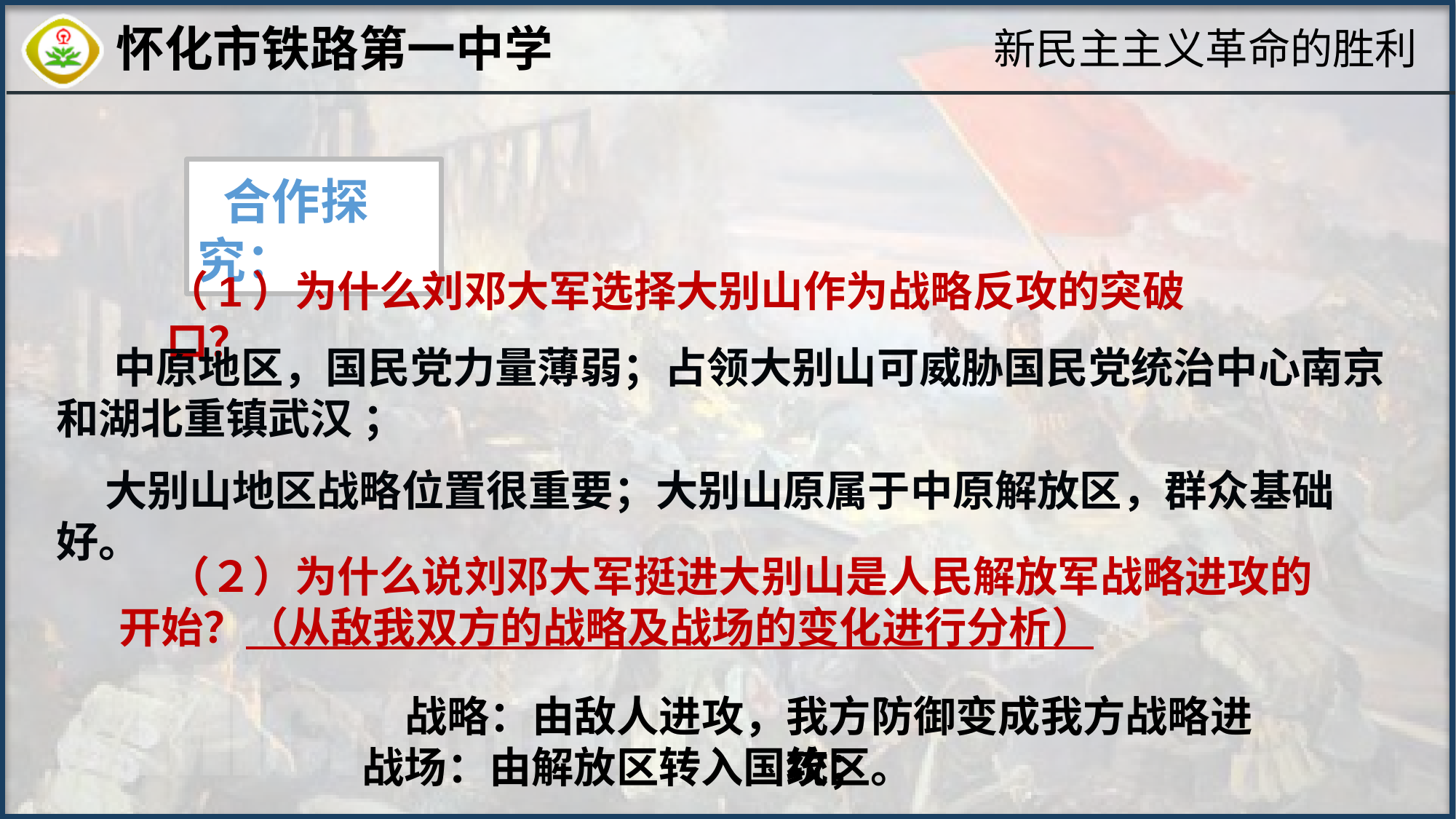

新民主主义革命的胜利
 合作探究：
（1）为什么刘邓大军选择大别山作为战略反攻的突破口？
     中原地区，国民党力量薄弱；占领大别山可威胁国民党统治中心南京和湖北重镇武汉 ；
    大别山地区战略位置很重要；大别山原属于中原解放区，群众基础好。
    （２）为什么说刘邓大军挺进大别山是人民解放军战略进攻的开始？（从敌我双方的战略及战场的变化进行分析）
战略：由敌人进攻，我方防御变成我方战略进攻；

战场：由解放区转入国统区。